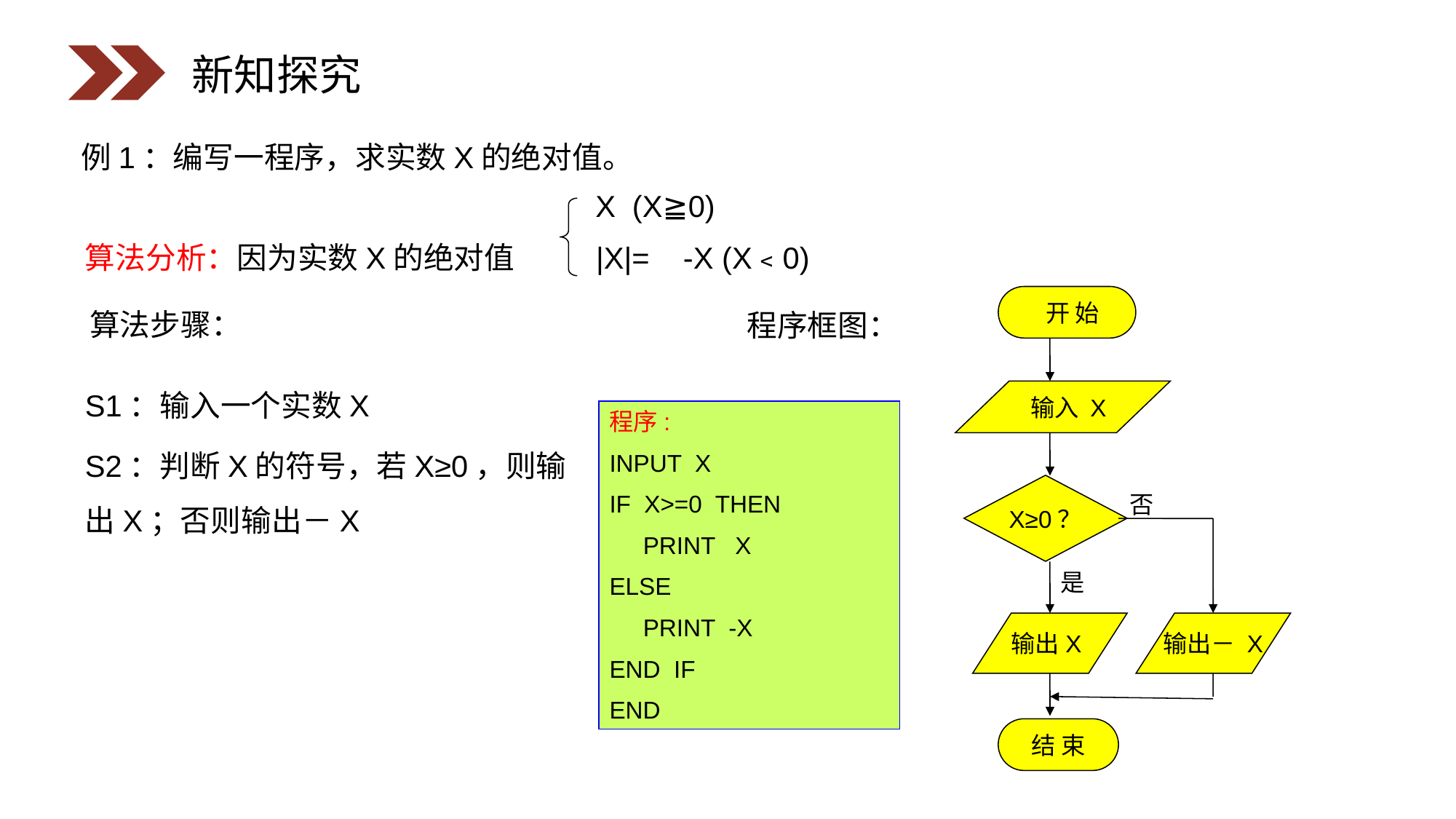

新知探究
例1：编写一程序，求实数X的绝对值。
                                                             X  (X≧0)
算法分析：因为实数X的绝对值           |X|=    -X (X﹤0)

 开 始
算法步骤：
程序框图：

S1：输入一个实数X
 输入 X
程序:
INPUT  X
IF  X>=0  THEN
     PRINT   X
ELSE
     PRINT  -X
END  IF
END
S2：判断X的符号，若X≥0，则输出X；否则输出－X

X≥0？
否

是
输出X
输出－ X

结 束